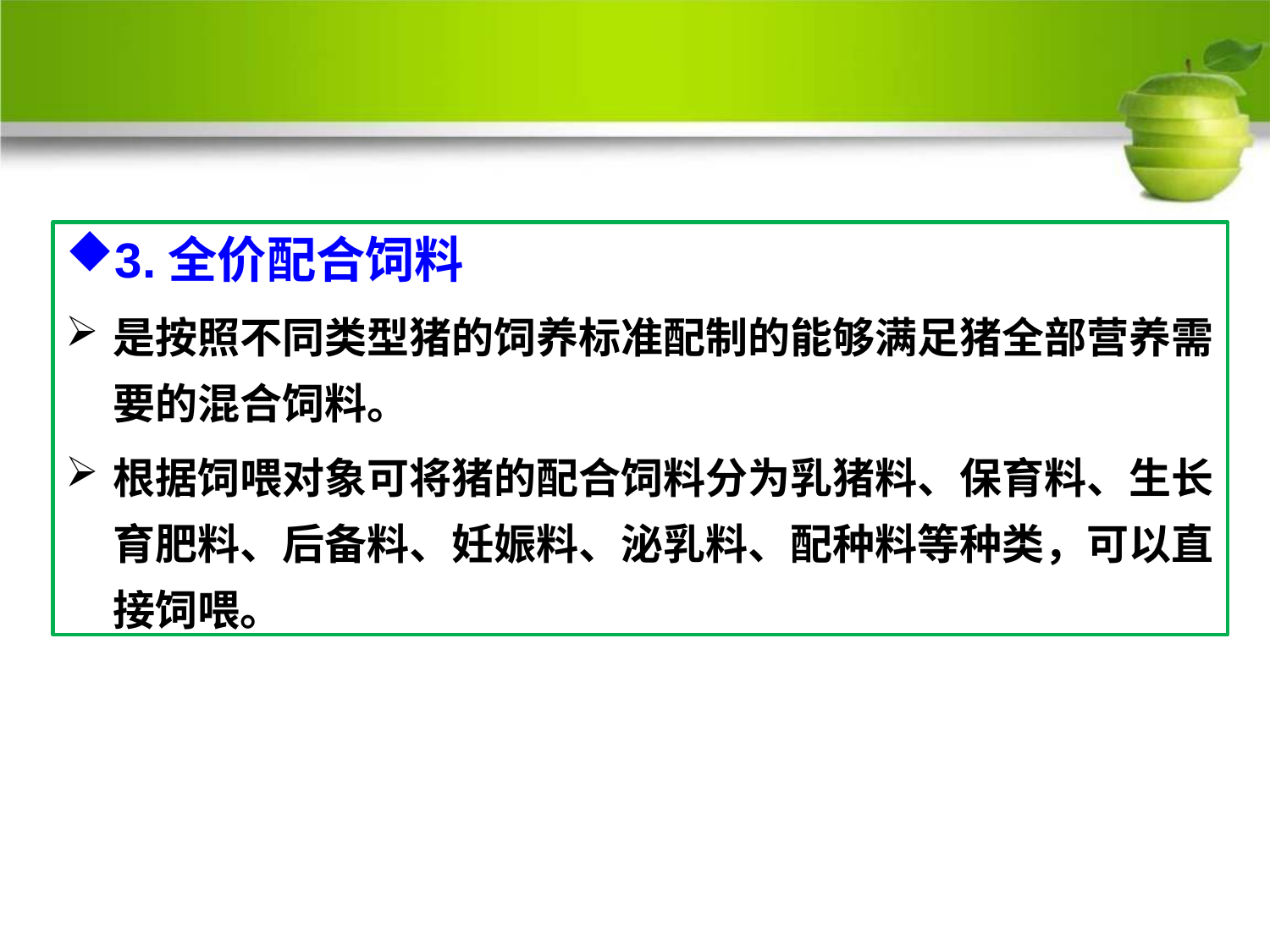

3.全价配合饲料
是按照不同类型猪的饲养标准配制的能够满足猪全部营养需要的混合饲料。
根据饲喂对象可将猪的配合饲料分为乳猪料、保育料、生长育肥料、后备料、妊娠料、泌乳料、配种料等种类，可以直接饲喂。